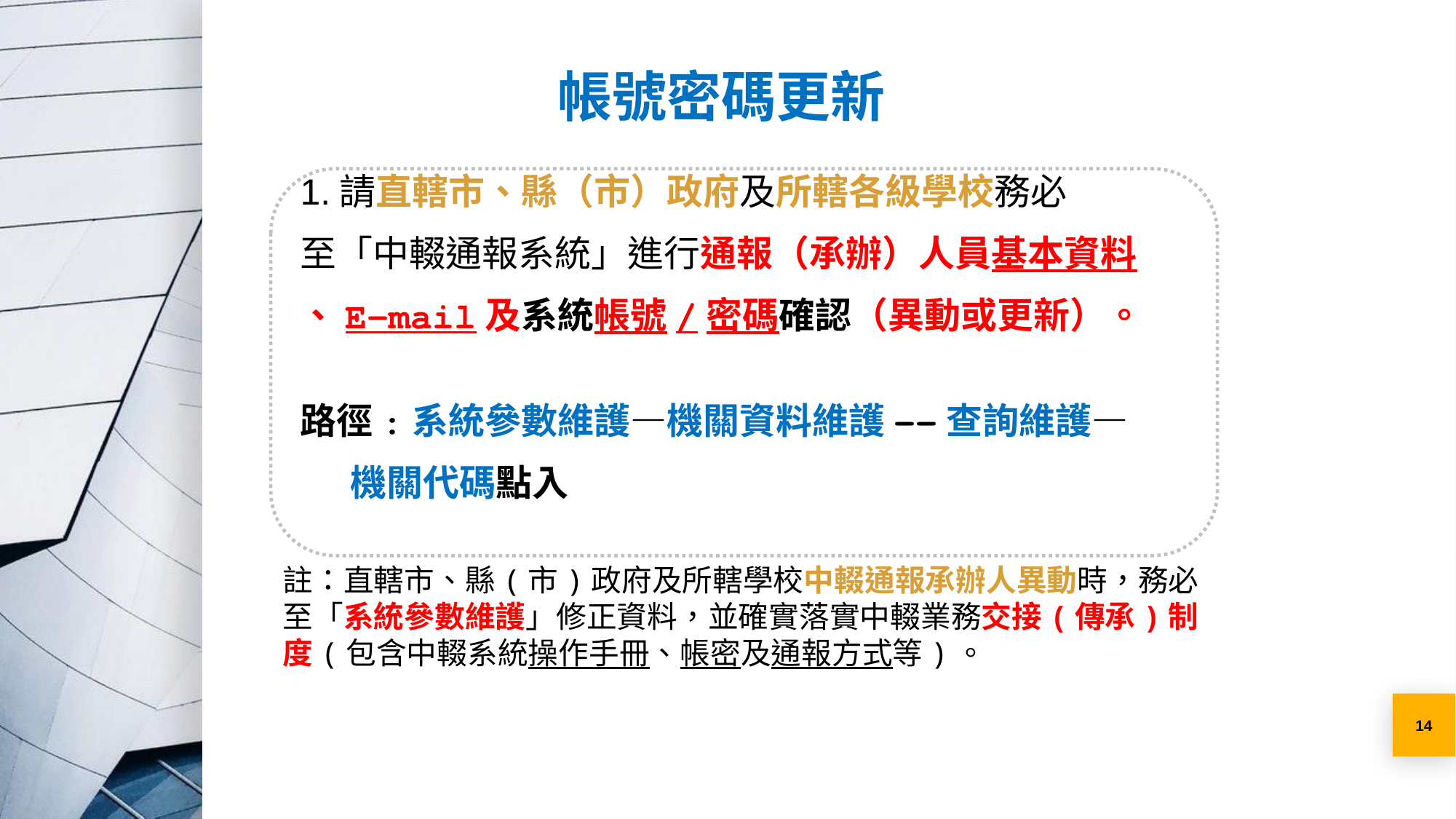

帳號密碼更新
1.請直轄市、縣（市）政府及所轄各級學校務必
至「中輟通報系統」進行通報（承辦）人員基本資料
、E-mail及系統帳號/密碼確認（異動或更新）。

路徑:系統參數維護—機關資料維護--查詢維護—
     機關代碼點入

註：直轄市、縣(市)政府及所轄學校中輟通報承辦人異動時，務必至「系統參數維護」修正資料，並確實落實中輟業務交接(傳承)制度(包含中輟系統操作手冊、帳密及通報方式等)。
14